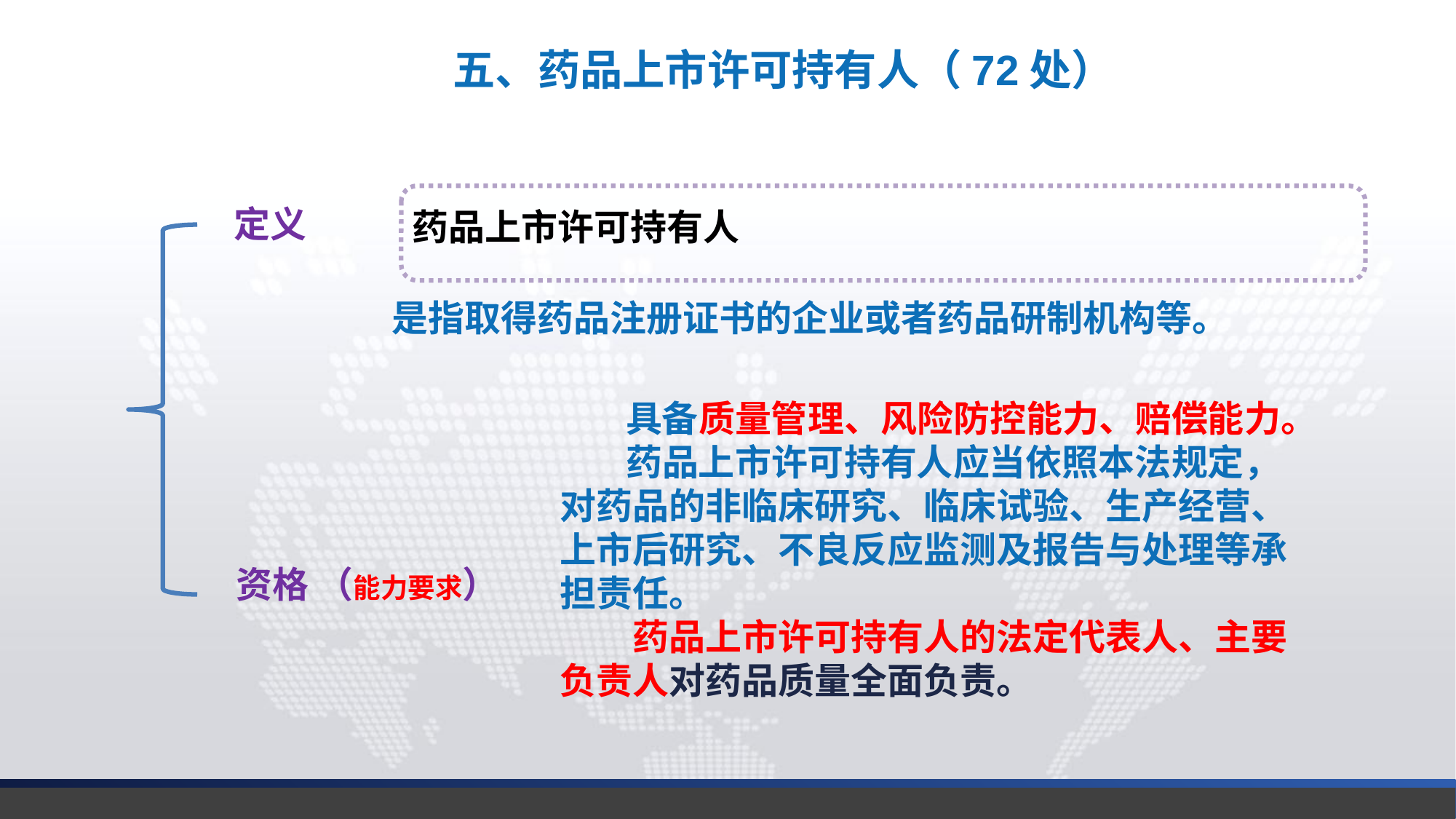

五、药品上市许可持有人（72处）

定义
药品上市许可持有人

       是指取得药品注册证书的企业或者药品研制机构等。
       具备质量管理、风险防控能力、赔偿能力。
       药品上市许可持有人应当依照本法规定，对药品的非临床研究、临床试验、生产经营、上市后研究、不良反应监测及报告与处理等承担责任。
　　药品上市许可持有人的法定代表人、主要负责人对药品质量全面负责。
资格 （能力要求）

延时符